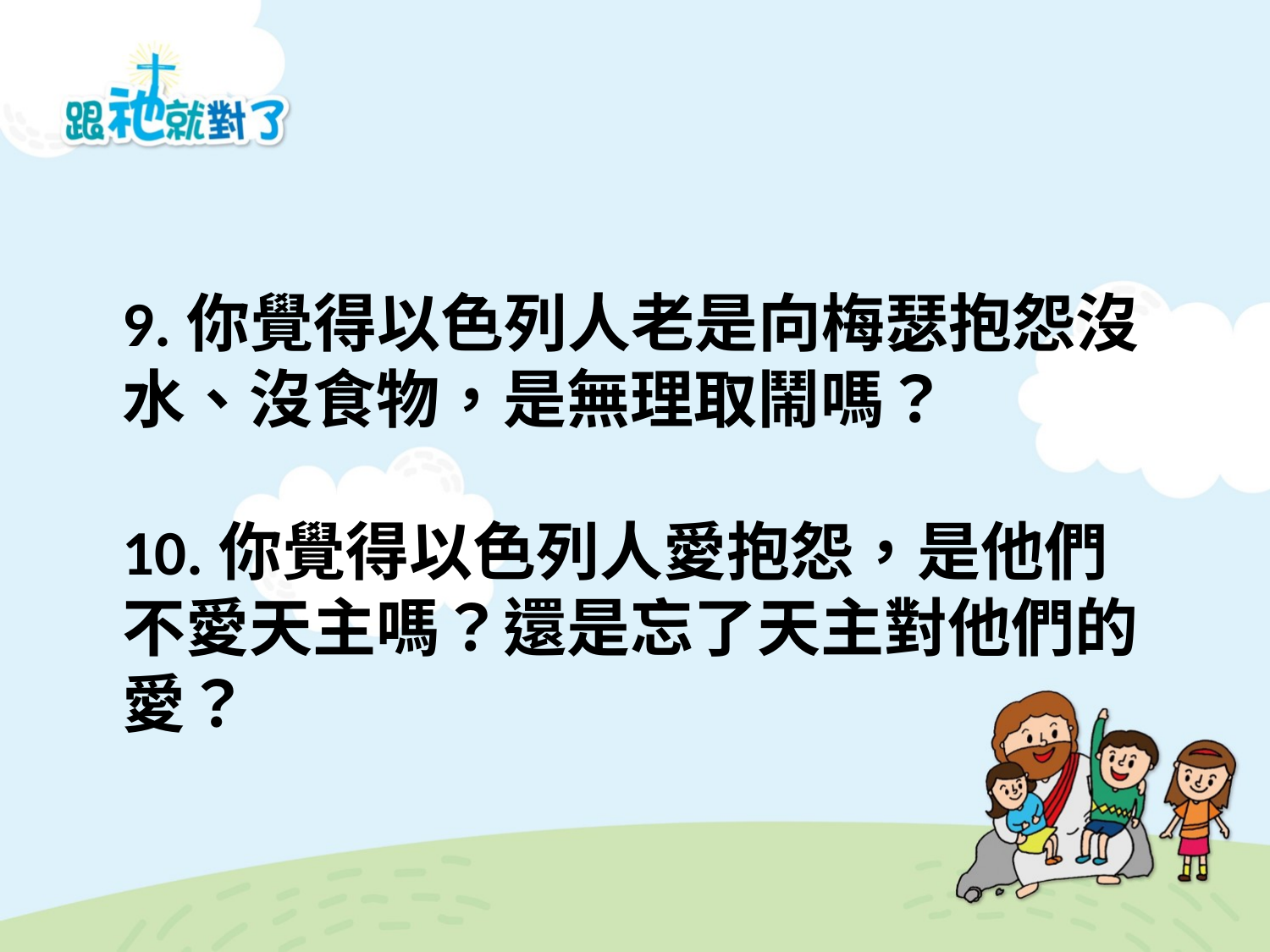

9.你覺得以色列人老是向梅瑟抱怨沒水、沒食物，是無理取鬧嗎？

10.你覺得以色列人愛抱怨，是他們不愛天主嗎？還是忘了天主對他們的愛？